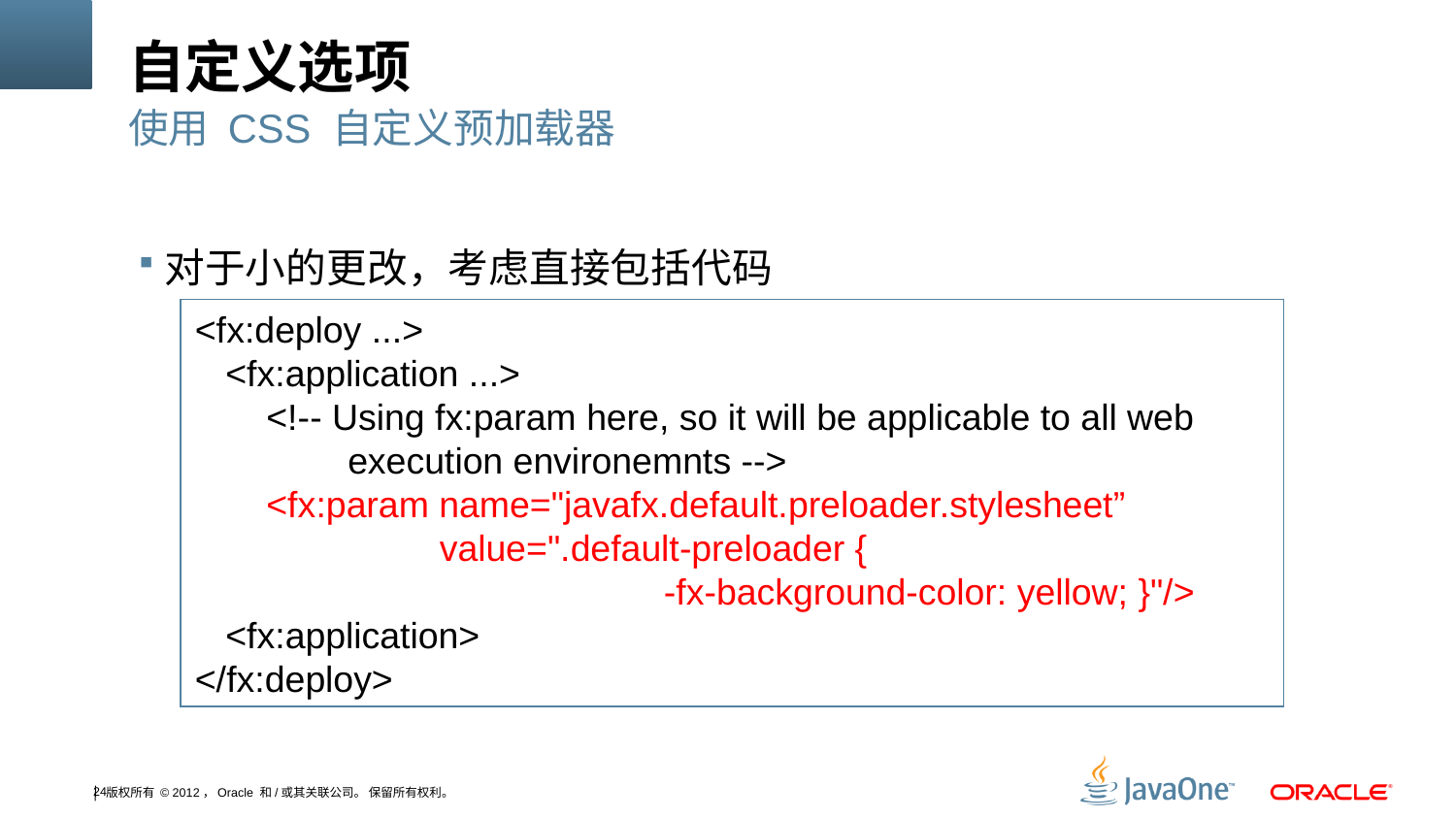

# 自定义选项
使用 CSS 自定义预加载器
对于小的更改，考虑直接包括代码
<fx:deploy ...>
   <fx:application ...>
       <!-- Using fx:param here, so it will be applicable to all web
               execution environemnts -->
       <fx:param name="javafx.default.preloader.stylesheet”
                        value=".default-preloader {
                                              -fx-background-color: yellow; }"/>
   <fx:application>
</fx:deploy>